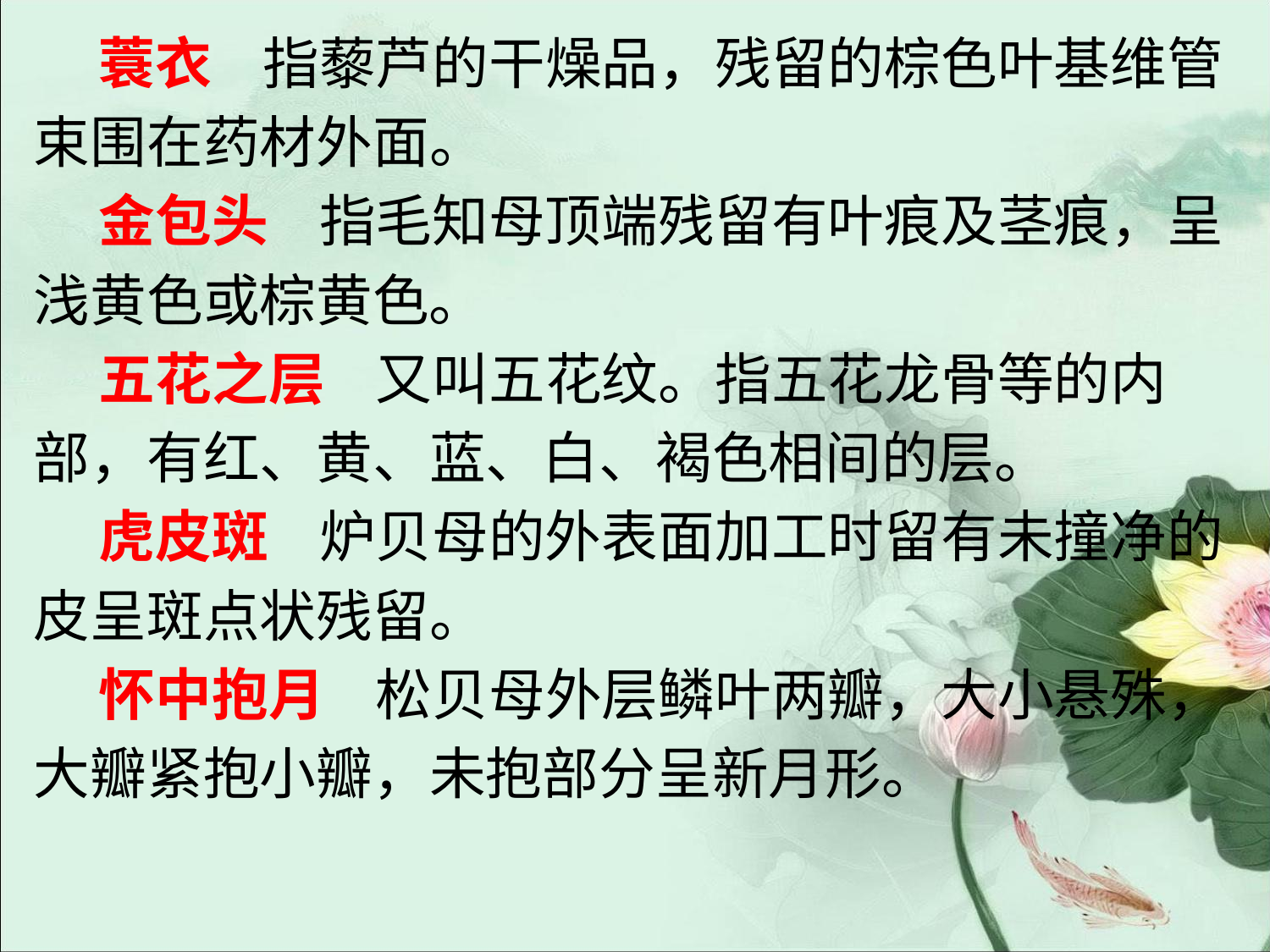

#
    蓑衣    指藜芦的干燥品，残留的棕色叶基维管
束围在药材外面。
    金包头    指毛知母顶端残留有叶痕及茎痕，呈
浅黄色或棕黄色。
    五花之层    又叫五花纹。指五花龙骨等的内
部，有红、黄、蓝、白、褐色相间的层。
    虎皮斑    炉贝母的外表面加工时留有未撞净的
皮呈斑点状残留。
    怀中抱月    松贝母外层鳞叶两瓣，大小悬殊，
大瓣紧抱小瓣，未抱部分呈新月形。